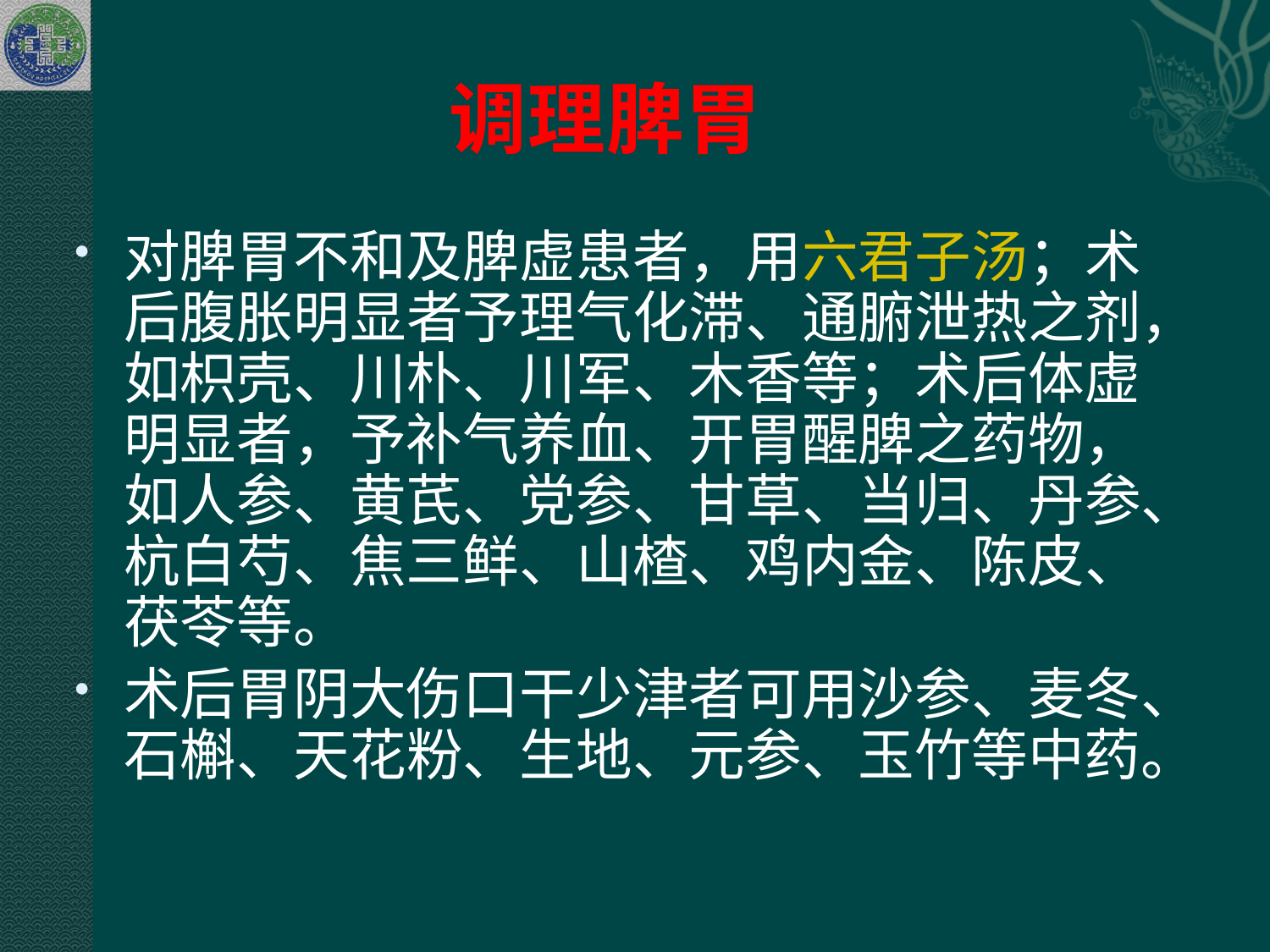

# 调理脾胃
对脾胃不和及脾虚患者，用六君子汤；术后腹胀明显者予理气化滞、通腑泄热之剂，如枳壳、川朴、川军、木香等；术后体虚明显者，予补气养血、开胃醒脾之药物，如人参、黄芪、党参、甘草、当归、丹参、杭白芍、焦三鲜、山楂、鸡内金、陈皮、茯苓等。
术后胃阴大伤口干少津者可用沙参、麦冬、石槲、天花粉、生地、元参、玉竹等中药。